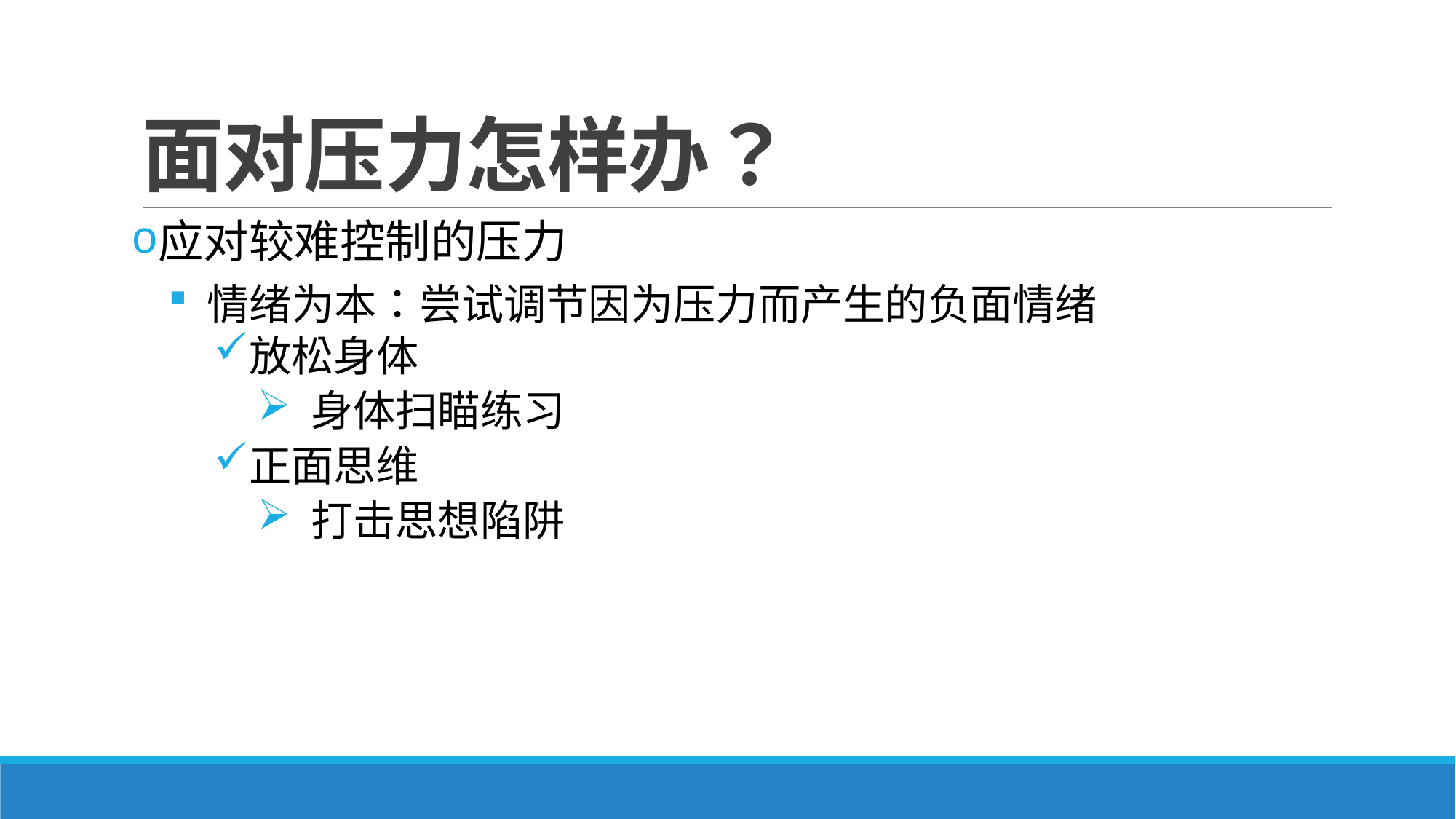

# 面对压力怎样办？
应对较难控制的压力
 情绪为本：尝试调节因为压力而产生的负面情绪
放松身体
 身体扫瞄练习
正面思维
 打击思想陷阱